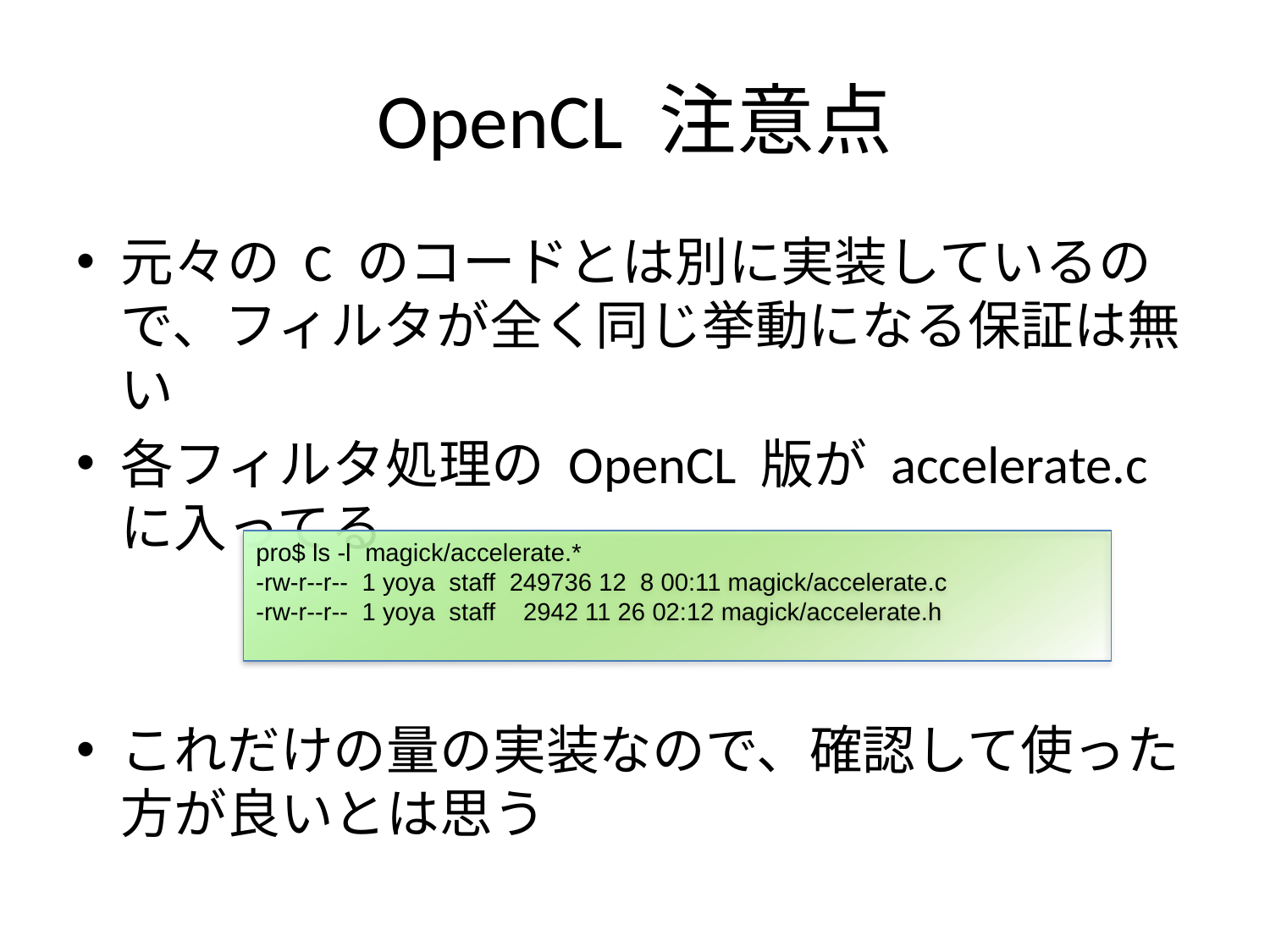

# OpenCL 注意点
元々の C のコードとは別に実装しているので、フィルタが全く同じ挙動になる保証は無い
各フィルタ処理の OpenCL 版が accelerate.c に入ってる

これだけの量の実装なので、確認して使った方が良いとは思う
pro$ ls -l  magick/accelerate.*
-rw-r--r--  1 yoya  staff  249736 12  8 00:11 magick/accelerate.c
-rw-r--r--  1 yoya  staff    2942 11 26 02:12 magick/accelerate.h